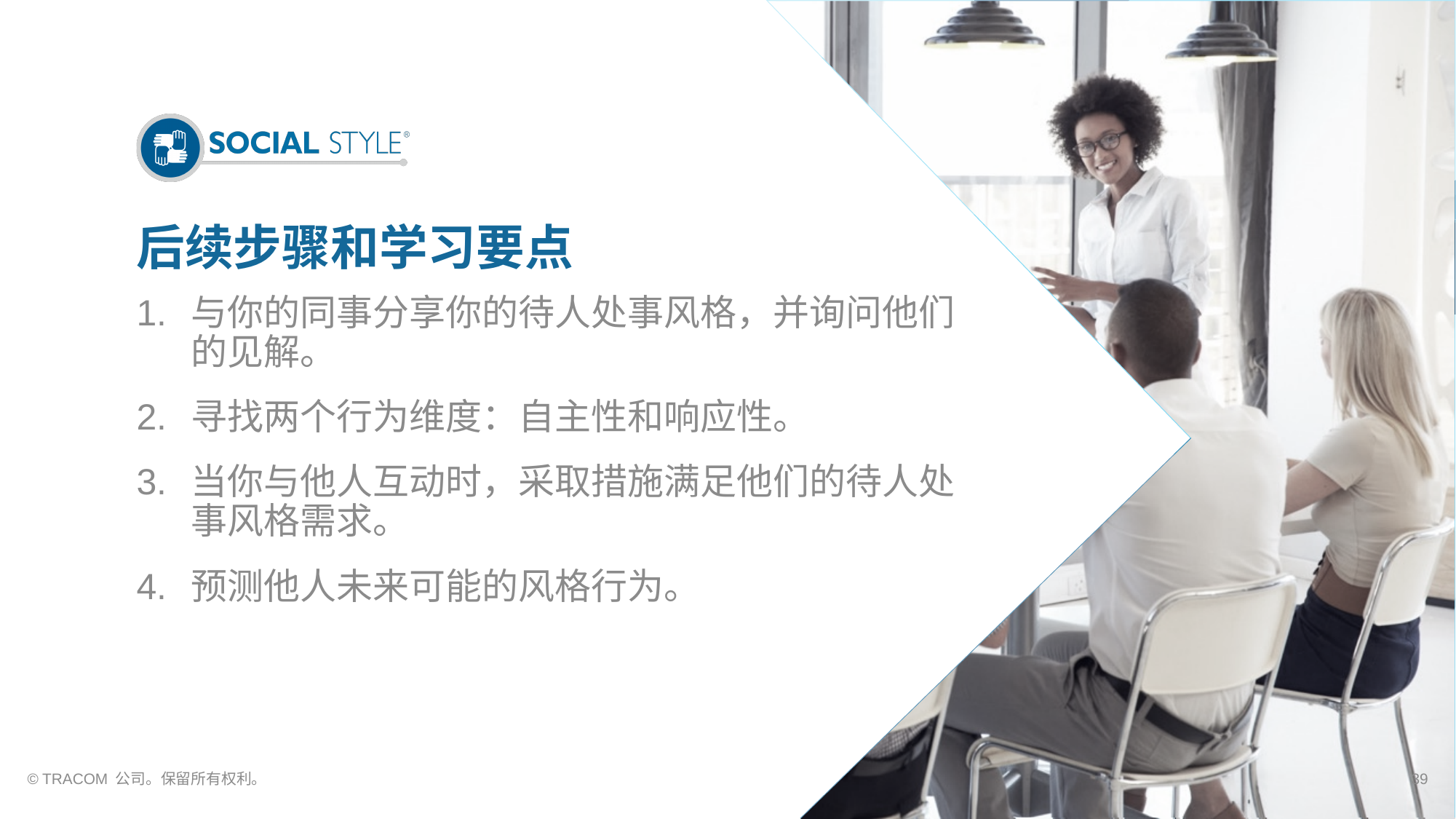

# 后续步骤和学习要点
与你的同事分享你的待人处事风格，并询问他们的见解。
寻找两个行为维度：自主性和响应性。
当你与他人互动时，采取措施满足他们的待人处事风格需求。
预测他人未来可能的风格行为。
© TRACOM 公司。保留所有权利。
39